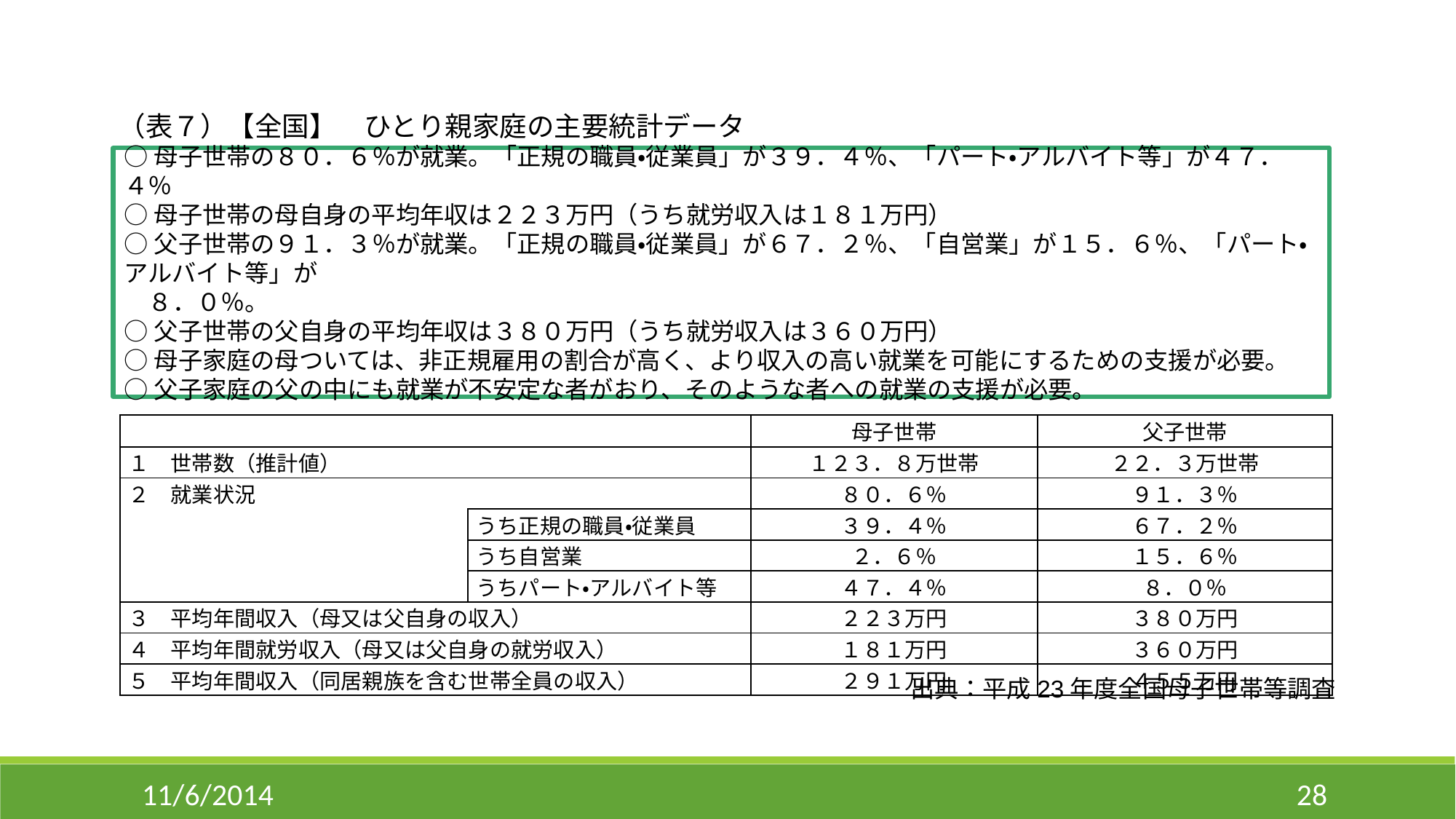

（表７）【全国】　ひとり親家庭の主要統計データ
○母子世帯の８０．６％が就業。「正規の職員・従業員」が３９．４％、「パート・アルバイト等」が４７．４％
○母子世帯の母自身の平均年収は２２３万円（うち就労収入は１８１万円）
○父子世帯の９１．３％が就業。「正規の職員・従業員」が６７．２％、「自営業」が１５．６％、「パート・アルバイト等」が
　８．０％。
○父子世帯の父自身の平均年収は３８０万円（うち就労収入は３６０万円）
○母子家庭の母ついては、非正規雇用の割合が高く、より収入の高い就業を可能にするための支援が必要。
○父子家庭の父の中にも就業が不安定な者がおり、そのような者への就業の支援が必要。
|  |  | 母子世帯 | 父子世帯 |
| --- | --- | --- | --- |
| １　世帯数（推計値） |  | １２３．８万世帯 | ２２．３万世帯 |
| ２　就業状況 |  | ８０．６％ | ９１．３％ |
|  | うち正規の職員・従業員 | ３９．４％ | ６７．２％ |
|  | うち自営業 | ２．６％ | １５．６％ |
|  | うちパート・アルバイト等 | ４７．４％ | ８．０％ |
| ３　平均年間収入（母又は父自身の収入） |  | ２２３万円 | ３８０万円 |
| ４　平均年間就労収入（母又は父自身の就労収入） |  | １８１万円 | ３６０万円 |
| ５　平均年間収入（同居親族を含む世帯全員の収入） |  | ２９１万円 | ４５５万円 |
出典：平成23年度全国母子世帯等調査
11/6/2014
28